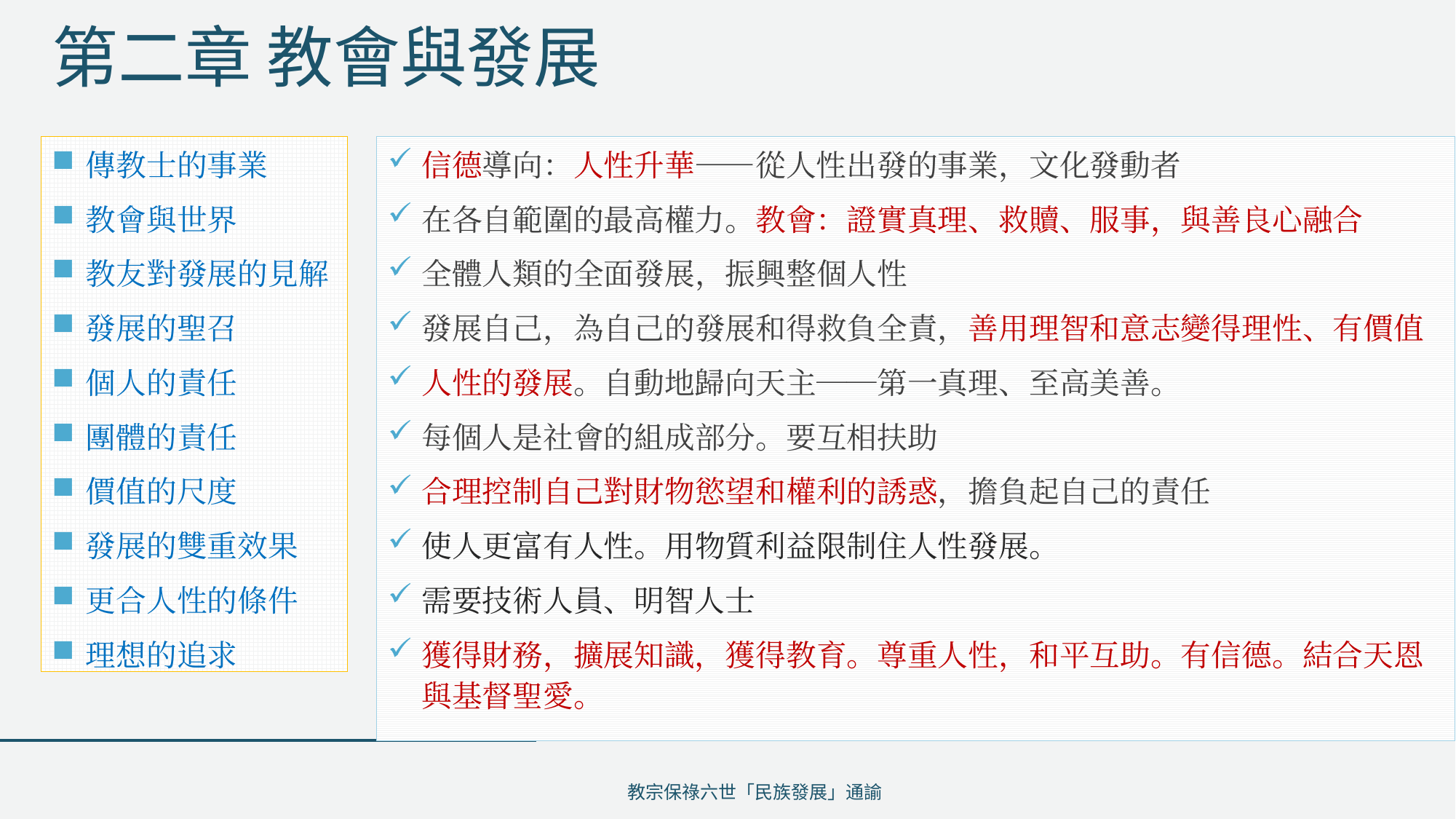

# 第二章 教會與發展
傳教士的事業
教會與世界
教友對發展的見解
發展的聖召
個人的責任
團體的責任
價值的尺度
發展的雙重效果
更合人性的條件
理想的追求
信德導向：人性升華——從人性出發的事業，文化發動者
在各自範圍的最高權力。教會：證實真理、救贖、服事，與善良心融合
全體人類的全面發展，振興整個人性
發展自己，為自己的發展和得救負全責，善用理智和意志變得理性、有價值
人性的發展。自動地歸向天主──第一真理、至高美善。
每個人是社會的組成部分。要互相扶助
合理控制自己對財物慾望和權利的誘惑，擔負起自己的責任
使人更富有人性。用物質利益限制住人性發展。
需要技術人員、明智人士
獲得財務，擴展知識，獲得教育。尊重人性，和平互助。有信德。結合天恩與基督聖愛。

教宗保祿六世「民族發展」通諭